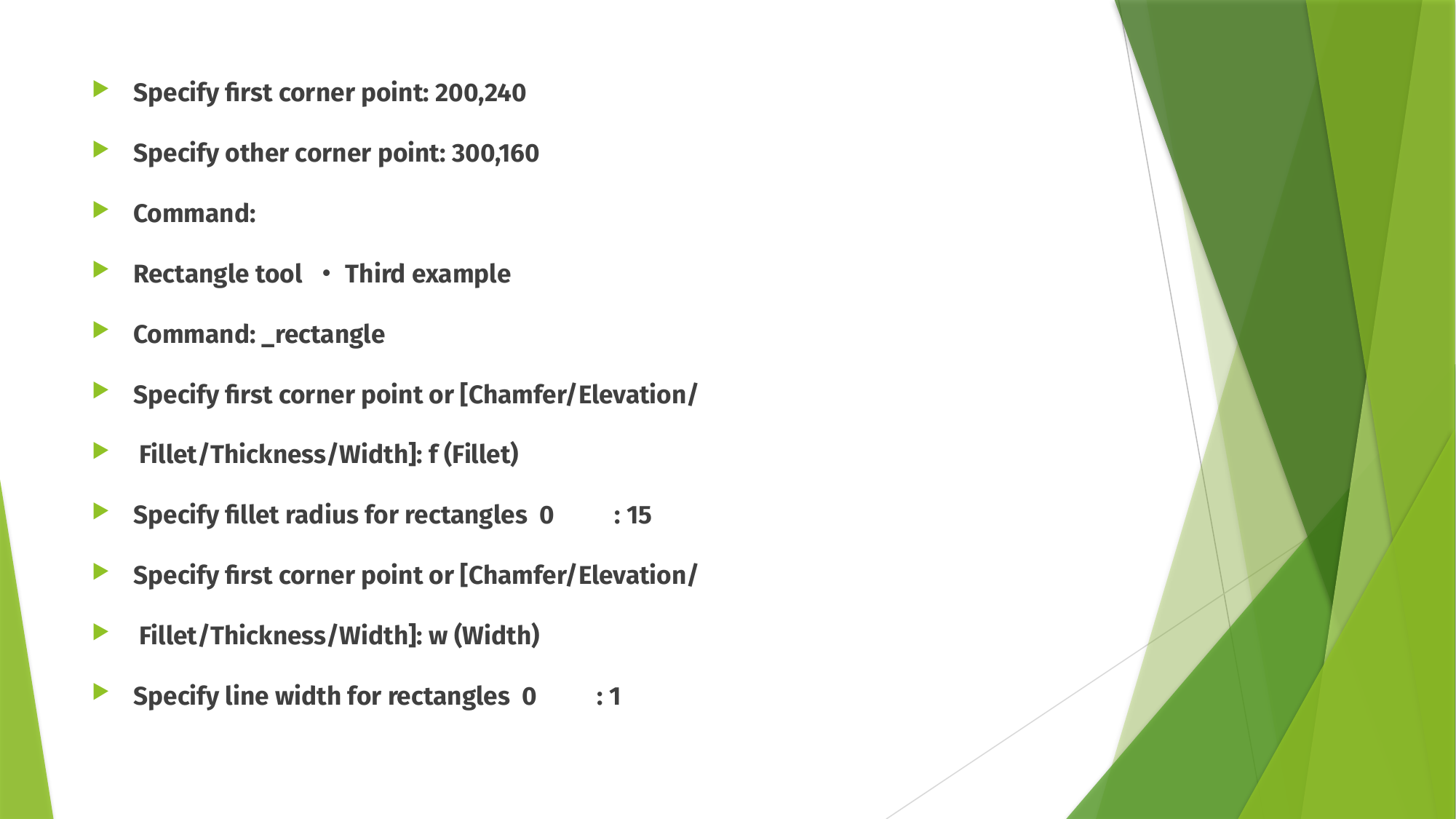

Specify ﬁrst corner point: 200,240
Specify other corner point: 300,160
Command:
Rectangle tool ・Third example
Command: _rectangle
Specify ﬁrst corner point or [Chamfer/Elevation/
 Fillet/Thickness/Width]: f (Fillet)
Specify ﬁllet radius for rectangles  0          : 15
Specify ﬁrst corner point or [Chamfer/Elevation/
 Fillet/Thickness/Width]: w (Width)
Specify line width for rectangles  0          : 1